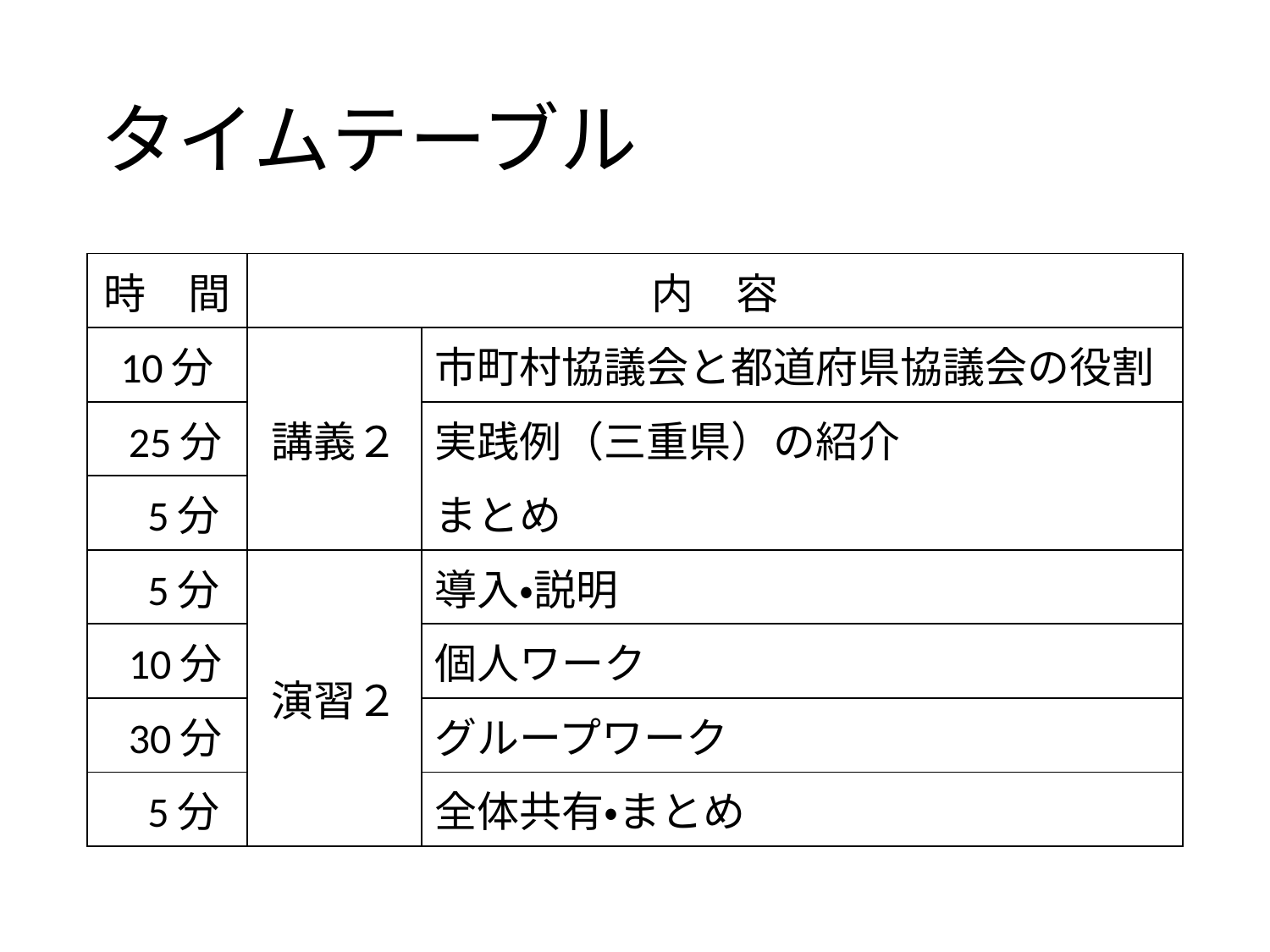

# タイムテーブル
| 時　間 | 内　容 |  |
| --- | --- | --- |
| 10分 | 講義２ | 市町村協議会と都道府県協議会の役割 |
| 25分 |  | 実践例（三重県）の紹介 |
|  |  | まとめ |
| 5分 |  |  |
| 5分 | 演習２ | 導入・説明 |
| 10分 |  | 個人ワーク |
| 30分 |  | グループワーク |
| 5分 |  | 全体共有・まとめ |